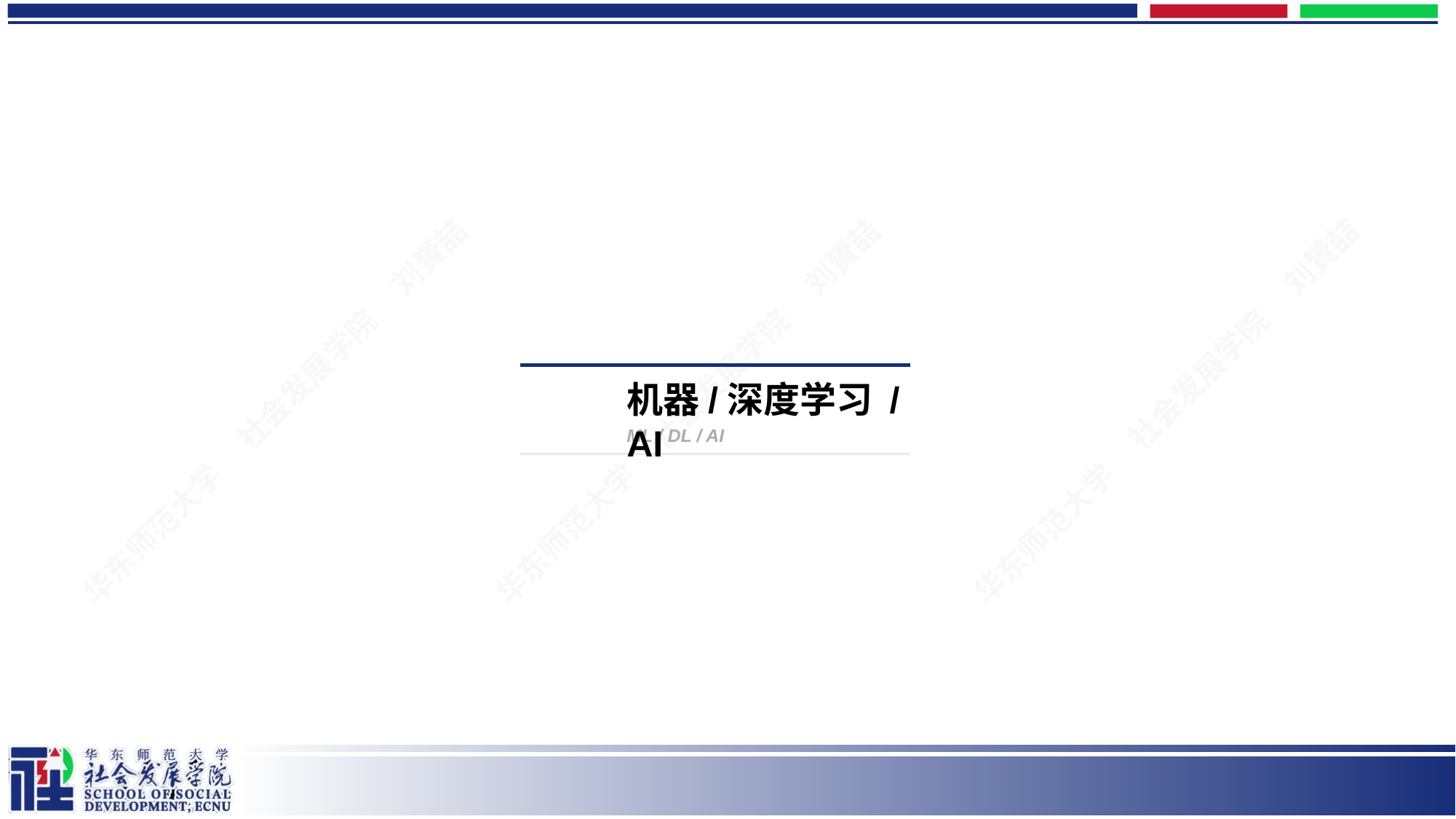

机器/深度学习 / AI
ML / DL / AI
概念 2